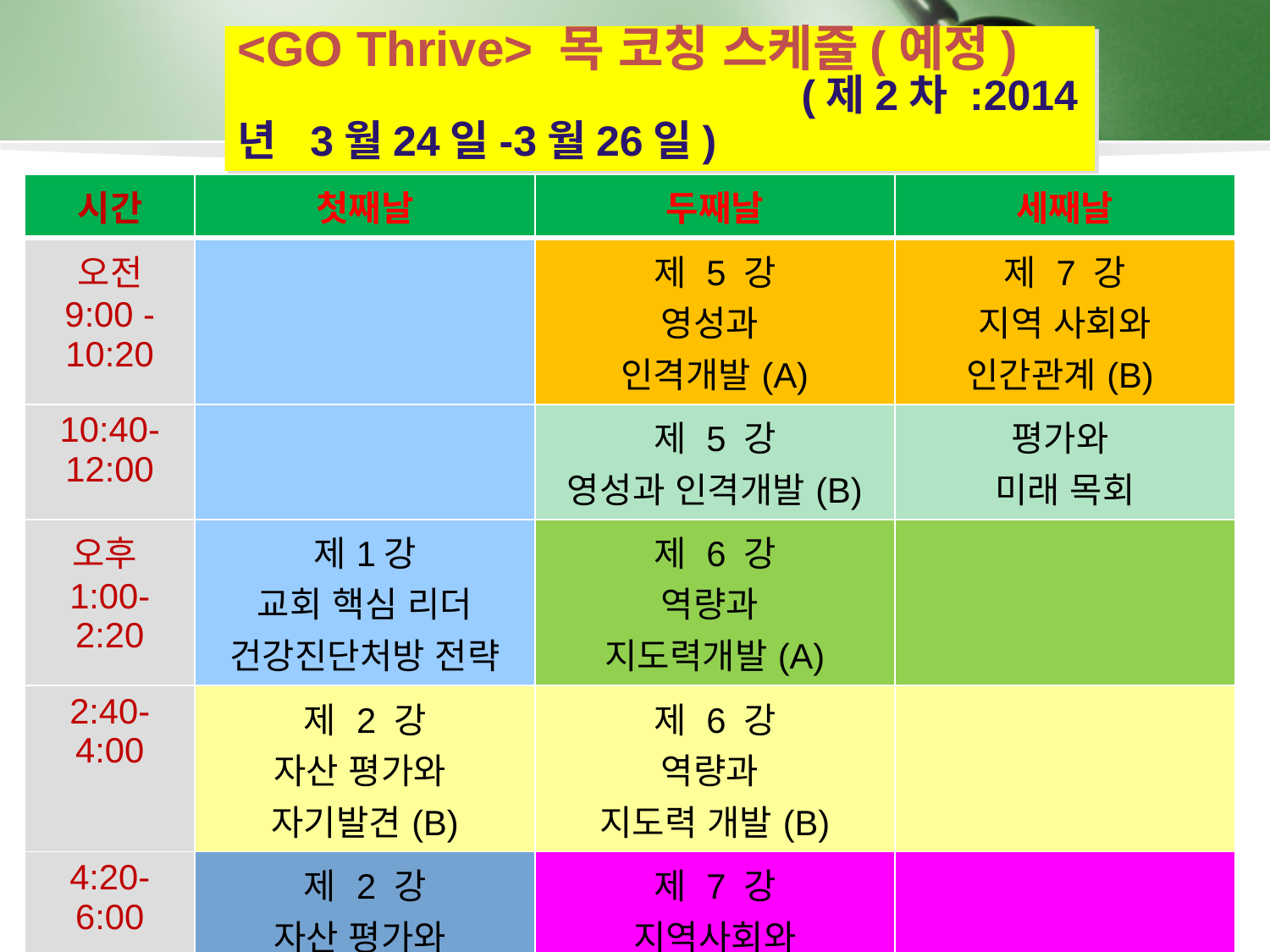

<GO Thrive> 목 코칭 스케줄(예정)                                              (제2차 :2014년  3월24일-3월26일)
| 시간 | 첫째날 | 두째날 | 세째날 |
| --- | --- | --- | --- |
| 오전 9:00 -10:20 |  | 제 5 강 영성과 인격개발(A) | 제 7 강 지역 사회와 인간관계(B) |
| 10:40-12:00 |  | 제 5 강 영성과 인격개발(B) | 평가와 미래 목회 |
| 오후1:00-2:20 | 제1강 교회 핵심 리더 건강진단처방 전략 | 제 6 강 역량과 지도력개발(A) |  |
| 2:40- 4:00 | 제 2 강 자산 평가와 자기발견(B) | 제 6 강 역량과 지도력 개발(B) |  |
| 4:20- 6:00 | 제 2 강 자산 평가와 자기 발견(A) | 제 7 강 지역사회와 인간관계(A) |  |